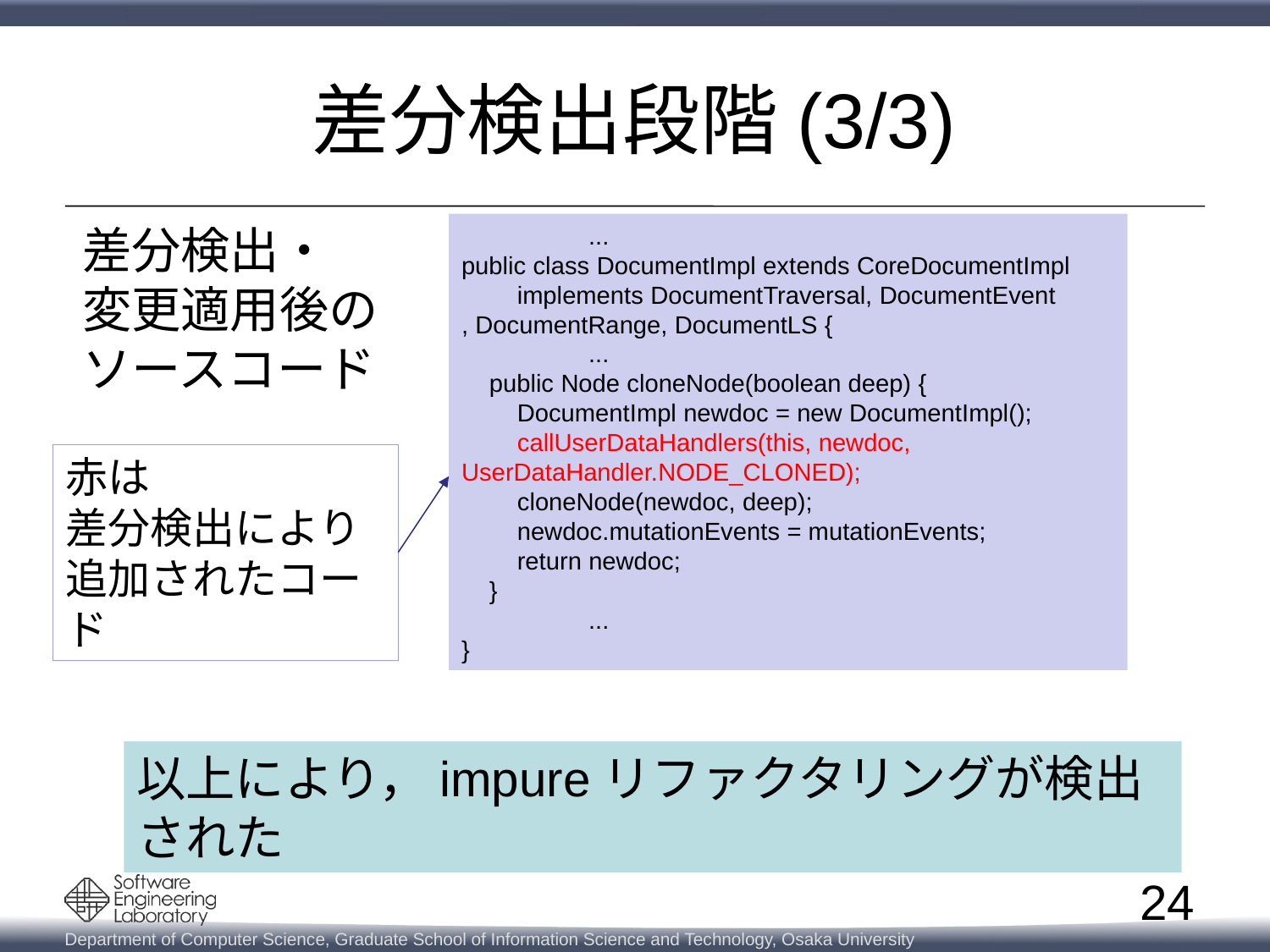

# 差分検出段階(3/3)
差分検出・
変更適用後の
ソースコード
	...
public class DocumentImpl extends CoreDocumentImpl
        implements DocumentTraversal, DocumentEvent
, DocumentRange, DocumentLS {
	...
    public Node cloneNode(boolean deep) {
        DocumentImpl newdoc = new DocumentImpl();
        callUserDataHandlers(this, newdoc, UserDataHandler.NODE_CLONED);
        cloneNode(newdoc, deep);
        newdoc.mutationEvents = mutationEvents;
        return newdoc;
    }
	...
}
赤は
差分検出により
追加されたコード
以上により，impureリファクタリングが検出された
24